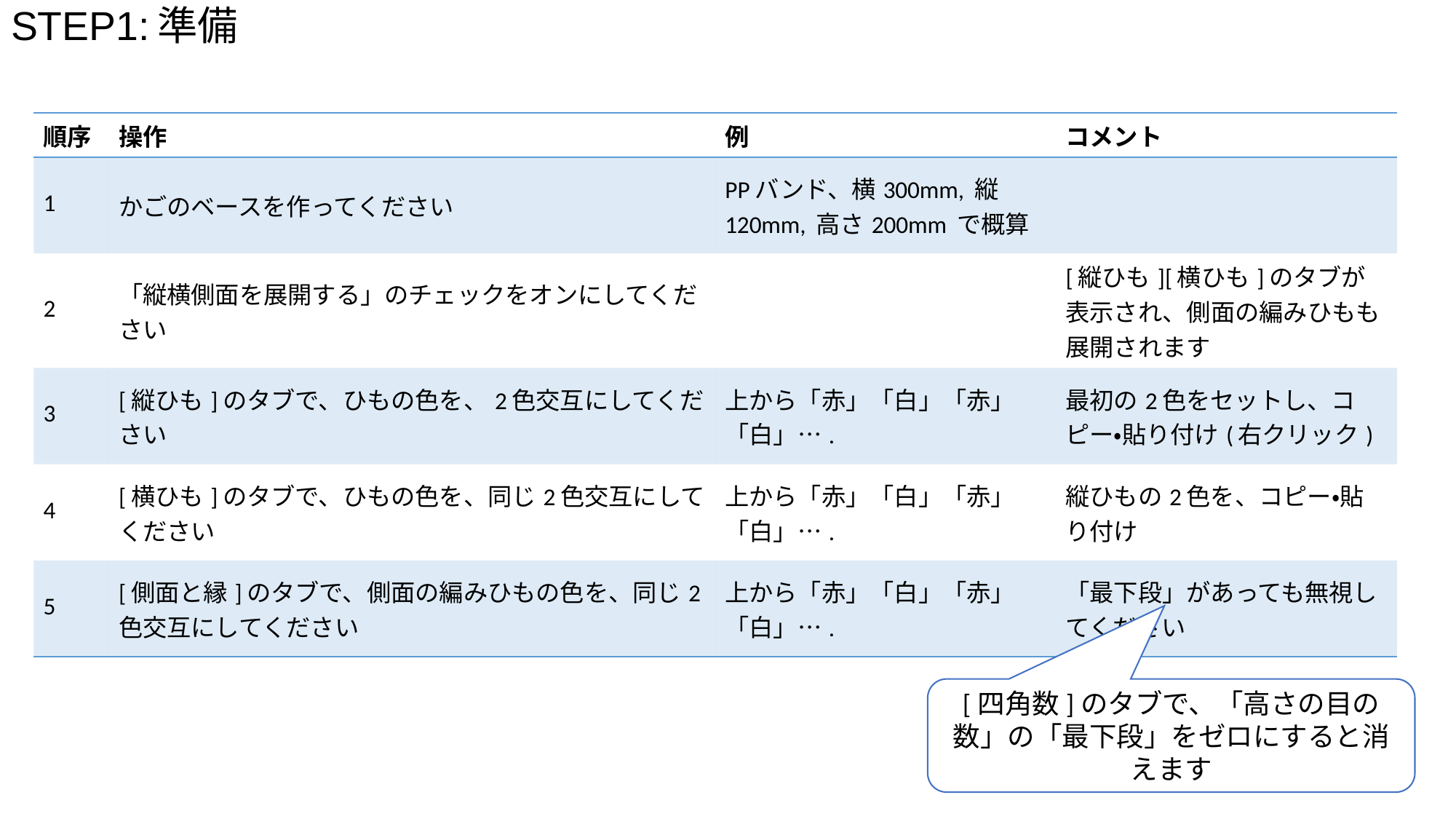

# STEP1:準備
| 順序 | 操作 | 例 | コメント |
| --- | --- | --- | --- |
| 1 | かごのベースを作ってください | PPバンド、横300mm, 縦120mm, 高さ200mm で概算 |  |
| 2 | 「縦横側面を展開する」のチェックをオンにしてください |  | [縦ひも][横ひも]のタブが表示され、側面の編みひもも展開されます |
| 3 | [縦ひも]のタブで、ひもの色を、2色交互にしてください | 上から「赤」「白」「赤」「白」…. | 最初の2色をセットし、コピー・貼り付け(右クリック) |
| 4 | [横ひも]のタブで、ひもの色を、同じ2色交互にしてください | 上から「赤」「白」「赤」「白」…. | 縦ひもの2色を、コピー・貼り付け |
| 5 | [側面と縁]のタブで、側面の編みひもの色を、同じ2色交互にしてください | 上から「赤」「白」「赤」「白」…. | 「最下段」があっても無視してください |
[四角数]のタブで、「高さの目の数」の「最下段」をゼロにすると消えます